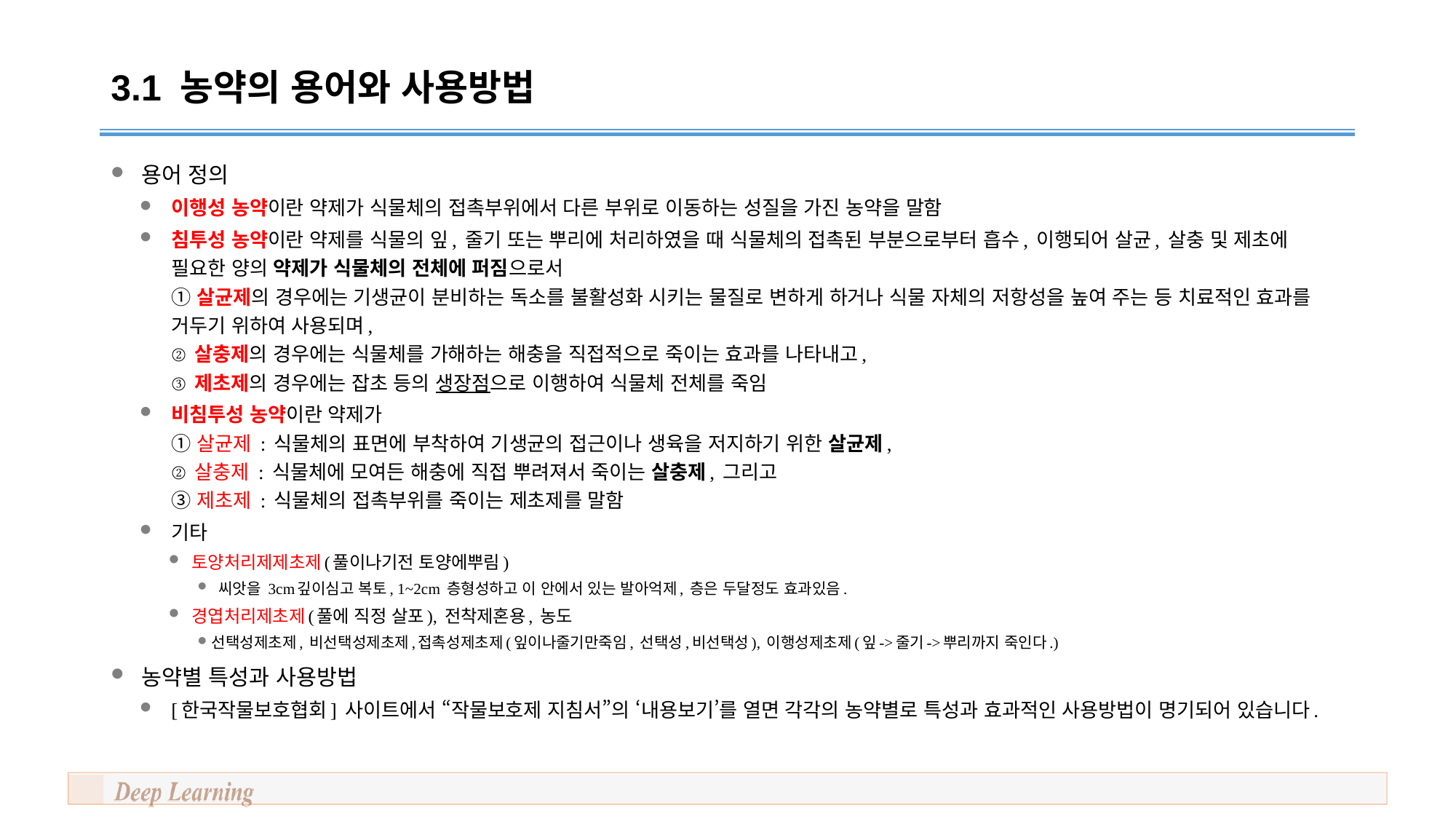

# 3.1 농약의 용어와 사용방법
용어 정의
이행성 농약이란 약제가 식물체의 접촉부위에서 다른 부위로 이동하는 성질을 가진 농약을 말함
침투성 농약이란 약제를 식물의 잎, 줄기 또는 뿌리에 처리하였을 때 식물체의 접촉된 부분으로부터 흡수, 이행되어 살균, 살충 및 제초에 필요한 양의 약제가 식물체의 전체에 퍼짐으로서
① 살균제의 경우에는 기생균이 분비하는 독소를 불활성화 시키는 물질로 변하게 하거나 식물 자체의 저항성을 높여 주는 등 치료적인 효과를 거두기 위하여 사용되며,
② 살충제의 경우에는 식물체를 가해하는 해충을 직접적으로 죽이는 효과를 나타내고,
③ 제초제의 경우에는 잡초 등의 생장점으로 이행하여 식물체 전체를 죽임
비침투성 농약이란 약제가
① 살균제 : 식물체의 표면에 부착하여 기생균의 접근이나 생육을 저지하기 위한 살균제,
② 살충제 : 식물체에 모여든 해충에 직접 뿌려져서 죽이는 살충제, 그리고
③ 제초제 : 식물체의 접촉부위를 죽이는 제초제를 말함
기타
토양처리제제초제(풀이나기전 토양에뿌림)
 씨앗을 3cm깊이심고 복토, 1~2cm 층형성하고 이 안에서 있는 발아억제, 층은 두달정도 효과있음.
경엽처리제초제(풀에 직정 살포), 전착제혼용, 농도
선택성제초제, 비선택성제초제,접촉성제초제(잎이나줄기만죽임, 선택성,비선택성), 이행성제초제(잎->줄기->뿌리까지 죽인다.)
농약별 특성과 사용방법
[한국작물보호협회] 사이트에서 “작물보호제 지침서”의 ‘내용보기’를 열면 각각의 농약별로 특성과 효과적인 사용방법이 명기되어 있습니다.